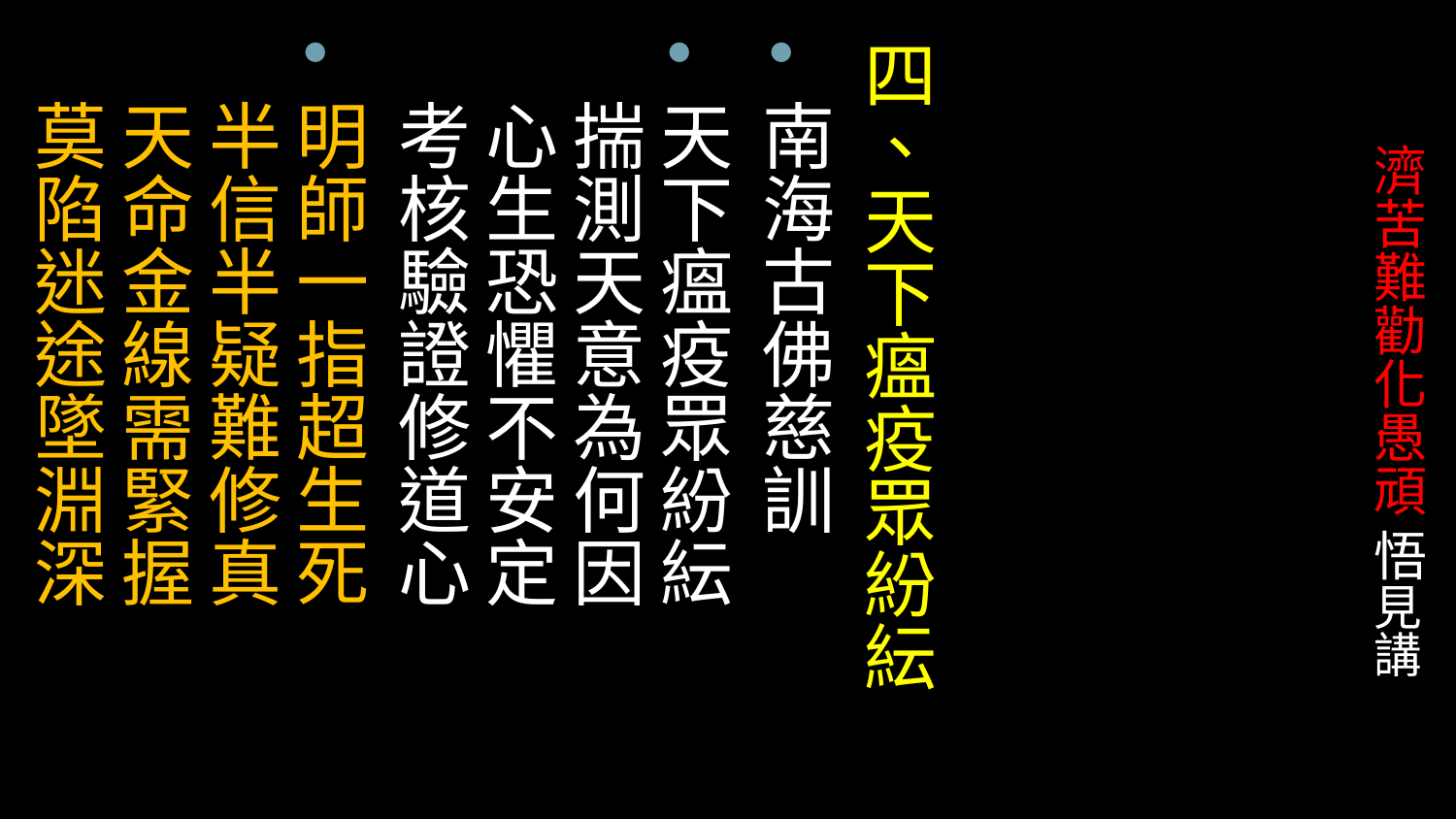

四、天下瘟疫眾紛紜
南海古佛慈訓
天下瘟疫眾紛紜         揣測天意為何因       心生恐懼不安定       考核驗證修道心
明師一指超生死       半信半疑難修真       天命金線需緊握       莫陷迷途墜淵深
# 濟苦難勸化愚頑 悟見講